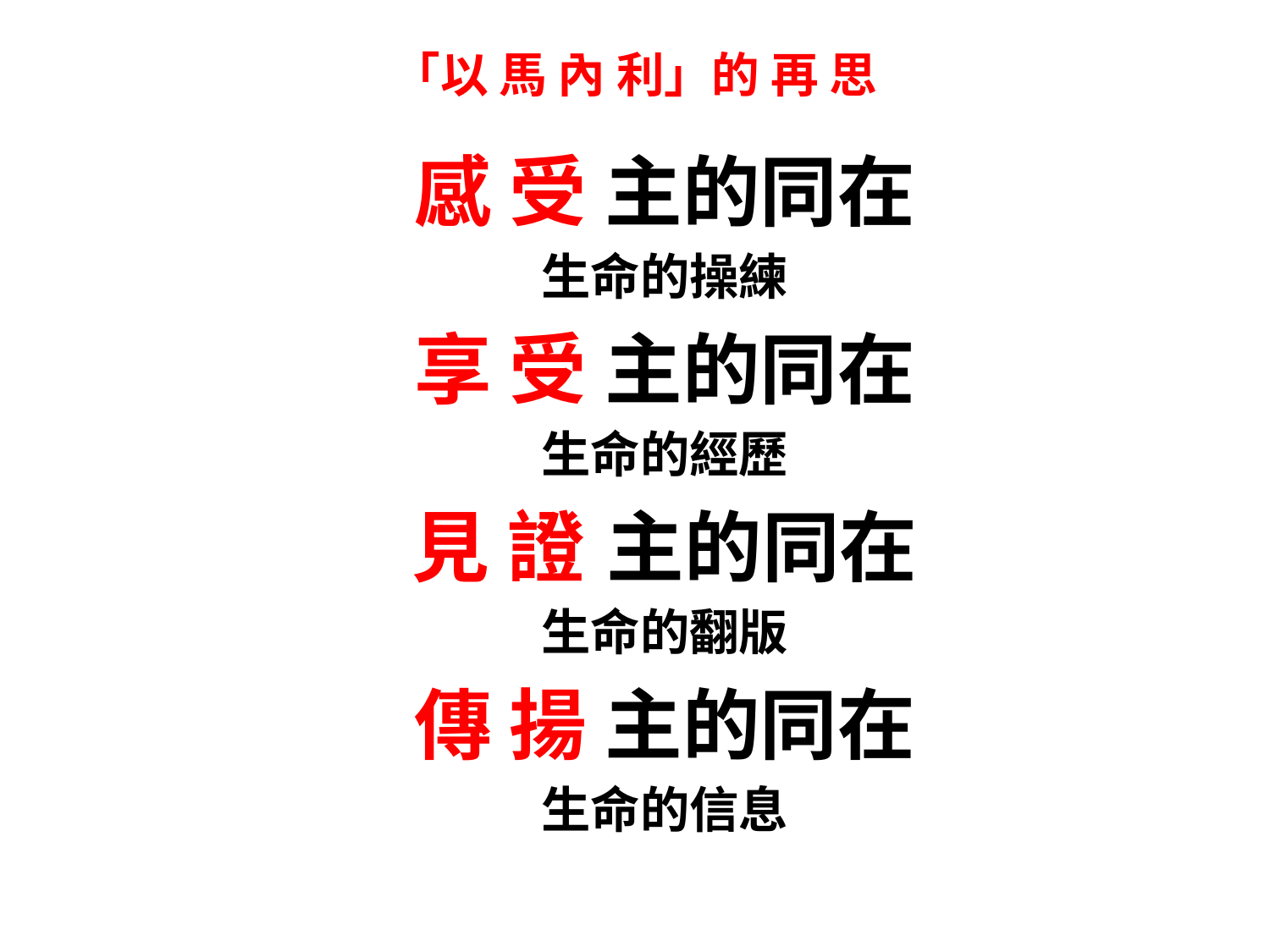

# 「以 馬 內 利」的 再 思
感 受 主的同在
生命的操練
享 受 主的同在
生命的經歷
見 證 主的同在
生命的翻版
傳 揚 主的同在
生命的信息